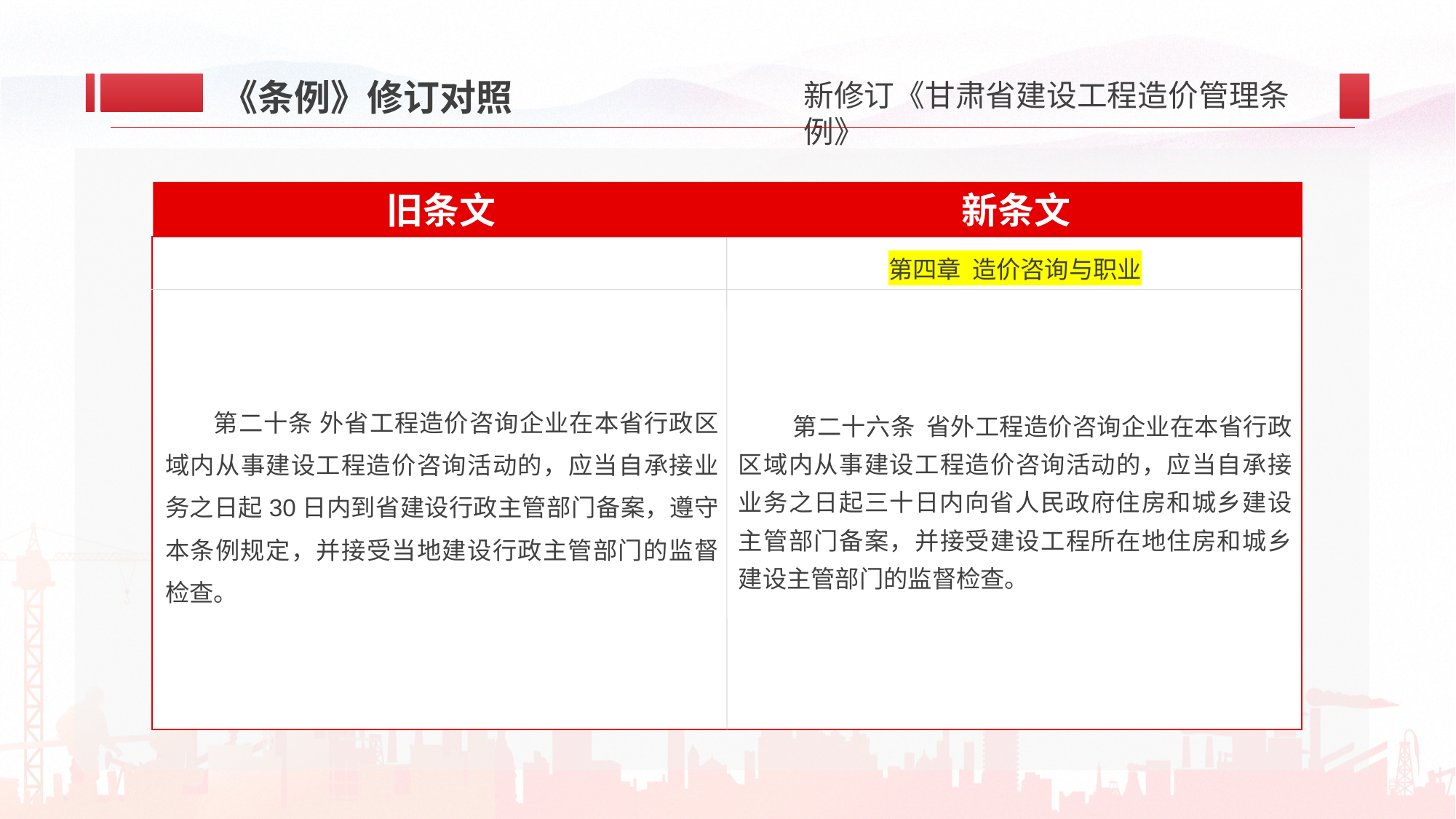

《条例》修订对照
新条文
旧条文

第二十六条  省外工程造价咨询企业在本省行政区域内从事建设工程造价咨询活动的，应当自承接业务之日起三十日内向省人民政府住房和城乡建设主管部门备案，并接受建设工程所在地住房和城乡建设主管部门的监督检查。
第四章  造价咨询与职业

第二十条 外省工程造价咨询企业在本省行政区域内从事建设工程造价咨询活动的，应当自承接业务之日起30日内到省建设行政主管部门备案，遵守本条例规定，并接受当地建设行政主管部门的监督检查。